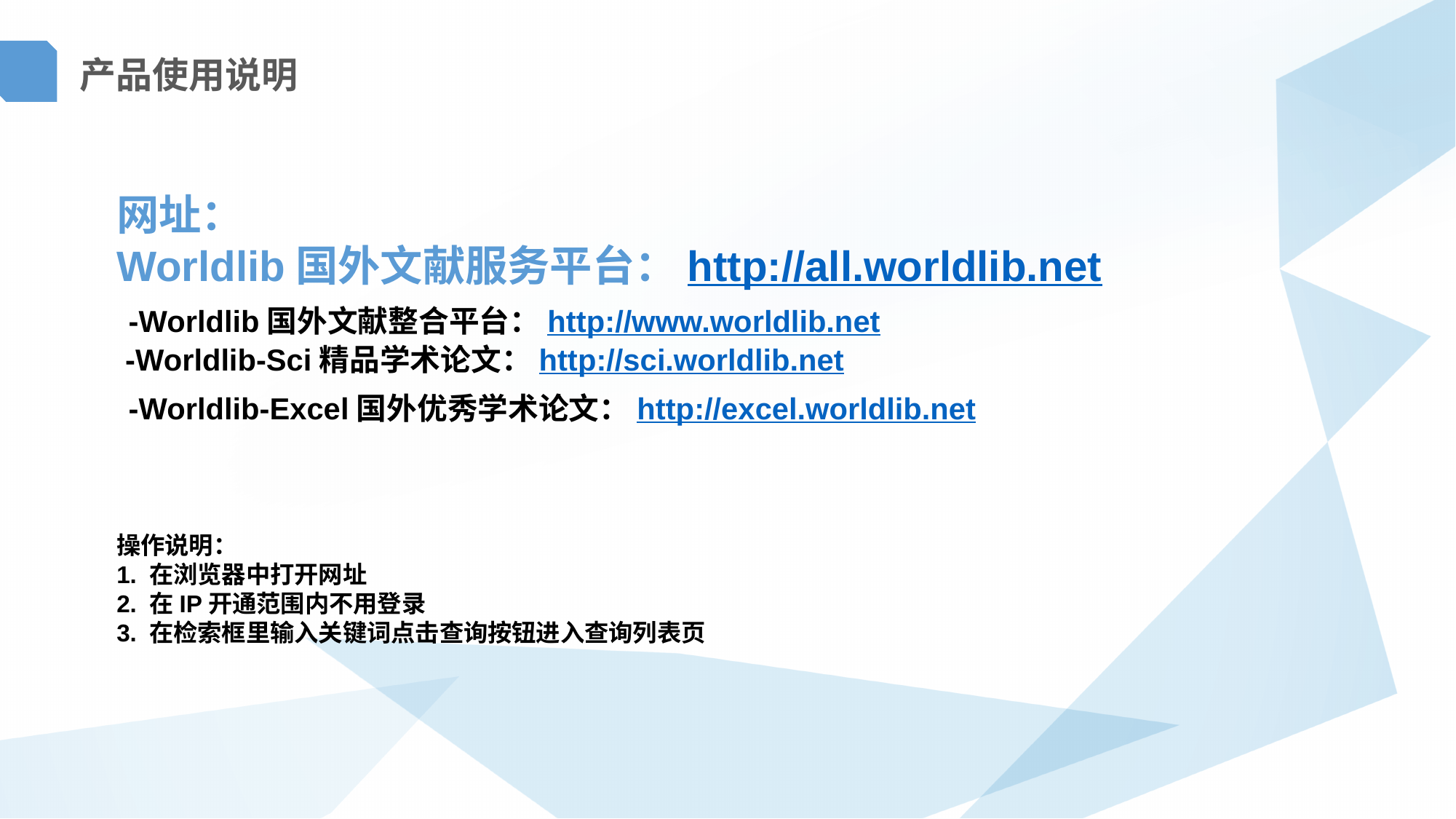

产品使用说明
网址：
Worldlib国外文献服务平台：http://all.worldlib.net
 -Worldlib国外文献整合平台：http://www.worldlib.net
 -Worldlib-Sci精品学术论文：http://sci.worldlib.net
 -Worldlib-Excel国外优秀学术论文：http://excel.worldlib.net

操作说明：
1. 在浏览器中打开网址2. 在IP开通范围内不用登录3. 在检索框里输入关键词点击查询按钮进入查询列表页